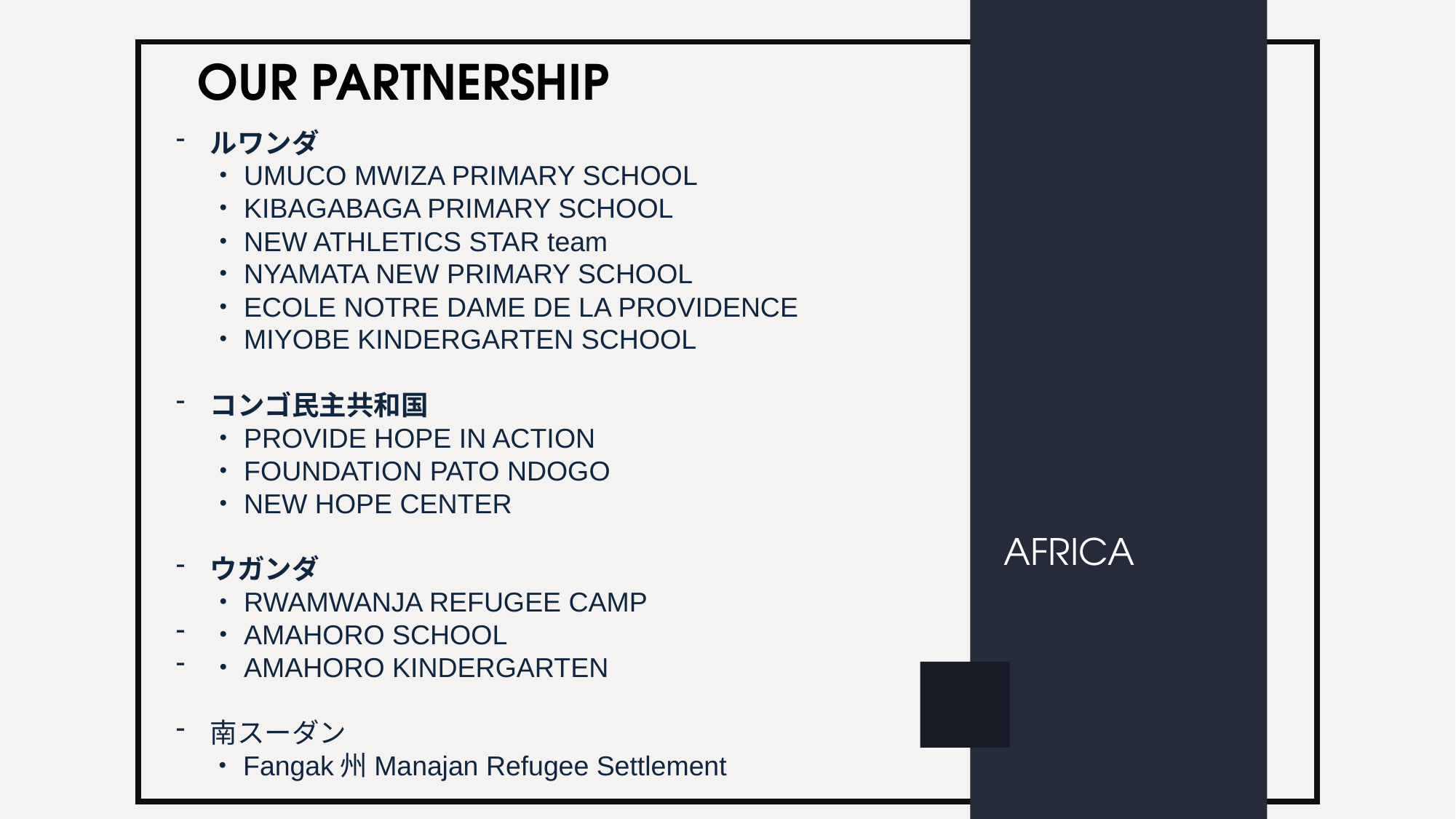

OUR PARTNERSHIP
ルワンダ
・UMUCO MWIZA PRIMARY SCHOOL
・KIBAGABAGA PRIMARY SCHOOL
・NEW ATHLETICS STAR team
・NYAMATA NEW PRIMARY SCHOOL
・ECOLE NOTRE DAME DE LA PROVIDENCE
・MIYOBE KINDERGARTEN SCHOOL

コンゴ民主共和国
・PROVIDE HOPE IN ACTION
・FOUNDATION PATO NDOGO
・NEW HOPE CENTER

ウガンダ
・RWAMWANJA REFUGEE CAMP
・AMAHORO SCHOOL
・AMAHORO KINDERGARTEN

南スーダン
　 ・Fangak州Manajan Refugee Settlement
AFRICA